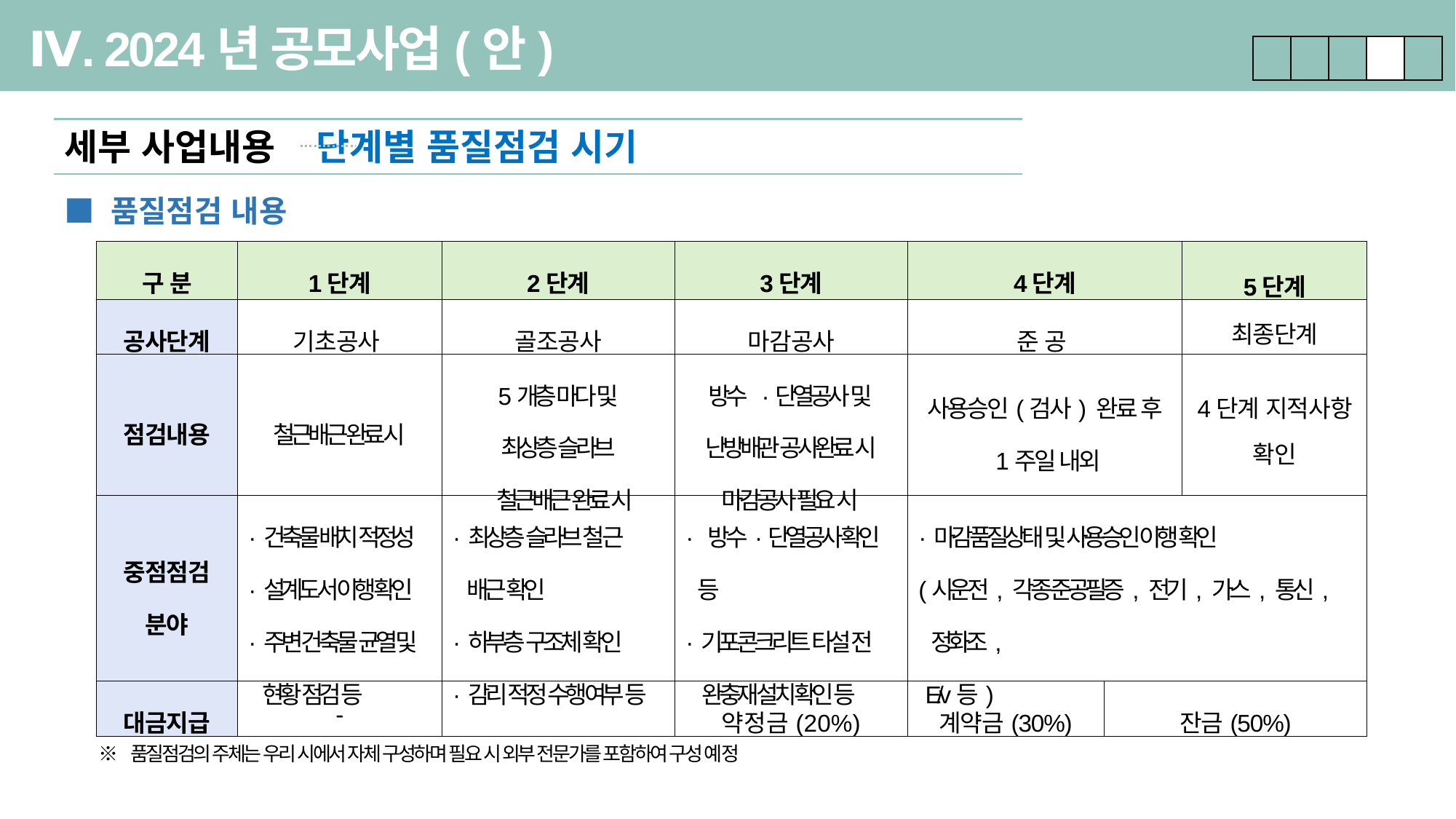

Ⅳ. 2024년 공모사업(안)
|  |  |  |  |  |
| --- | --- | --- | --- | --- |
세부 사업내용    단계별 품질점검 시기
■ 품질점검 내용
| 구 분 | 1단계 | 2단계 | 3단계 | 4단계 |  | 5단계 |
| --- | --- | --- | --- | --- | --- | --- |
| 공사단계 | 기초공사 | 골조공사 | 마감공사 | 준 공 |  | 최종단계 |
| 점검내용 | 철근배근 완료 시 | 5개층 마다 및 최상층 슬라브 철근배근 완료 시 | 방수 ·단열공사 및 난방배관 공사완료 시 마감공사 필요 시 | 사용승인(검사) 완료 후 1주일 내외 |  | 4단계 지적사항 확인 |
| 중점점검 분야 | · 건축물 배치 적정성 · 설계도서 이행 확인 · 주변 건축물 균열 및 현황 점검 등 | · 최상층 슬라브 철 근 배근 확인 · 하부층 구조체 확인 · 감리 적정 수행 여부 등 | · 방수·단열공사 확인 등 · 기포콘크리트 타설 전 완충재 설치 확인 등 | · 마감품질상태 및 사용승인 이행 확인 (시운전, 각종 준공필증, 전기, 가스, 통신, 정화조, E/v등) |  |  |
| 대금지급 | - |  | 약정금(20%) | 계약금(30%) | 잔금(50%) |  |
※  품질점검의 주체는 우리 시에서 자체 구성하며 필요 시 외부 전문가를 포함하여 구성 예정